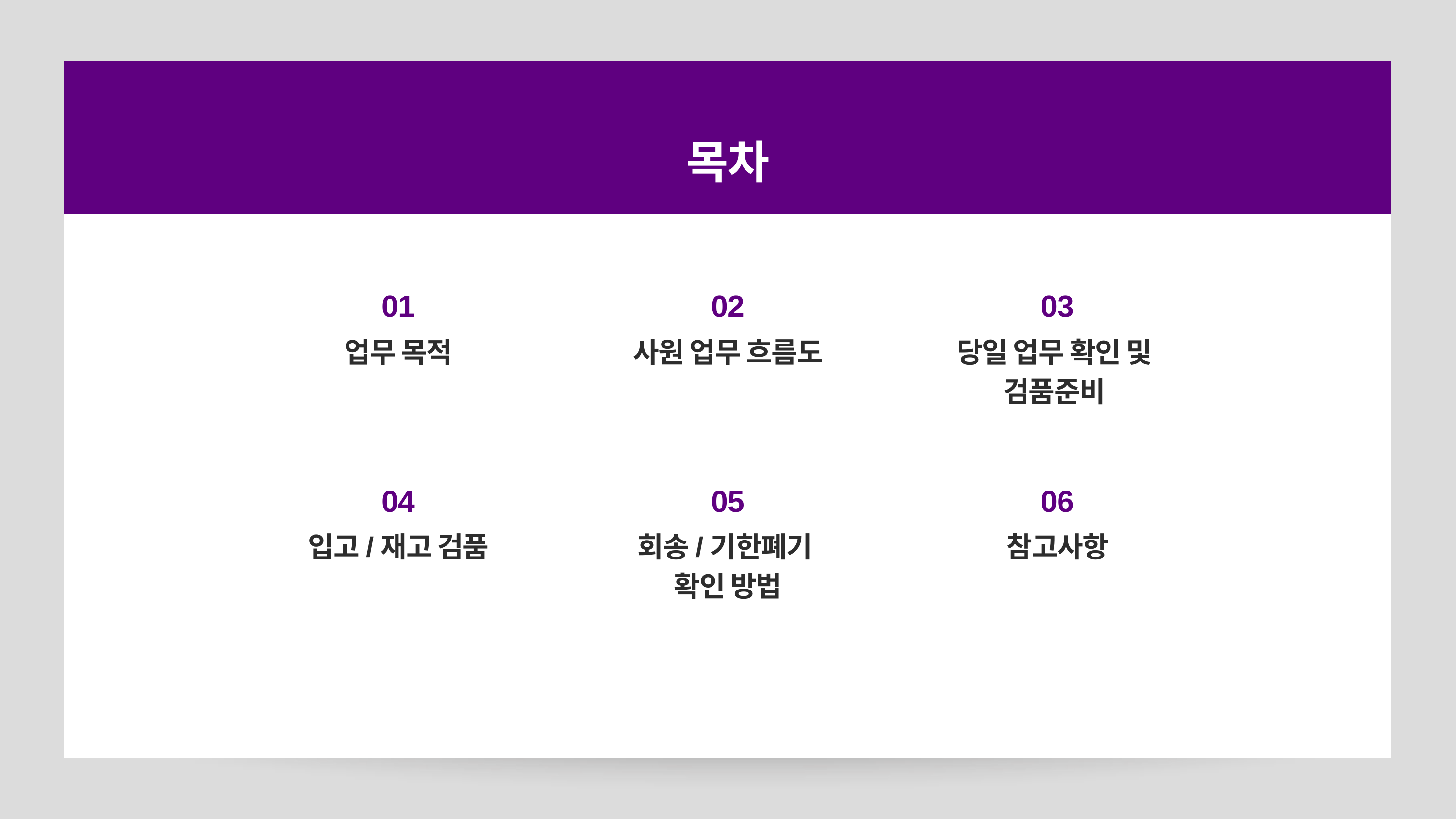

목차
01
02
03
업무 목적
사원 업무 흐름도
당일 업무 확인 및
검품준비
04
05
06
입고/재고 검품
회송/기한폐기
확인 방법
참고사항